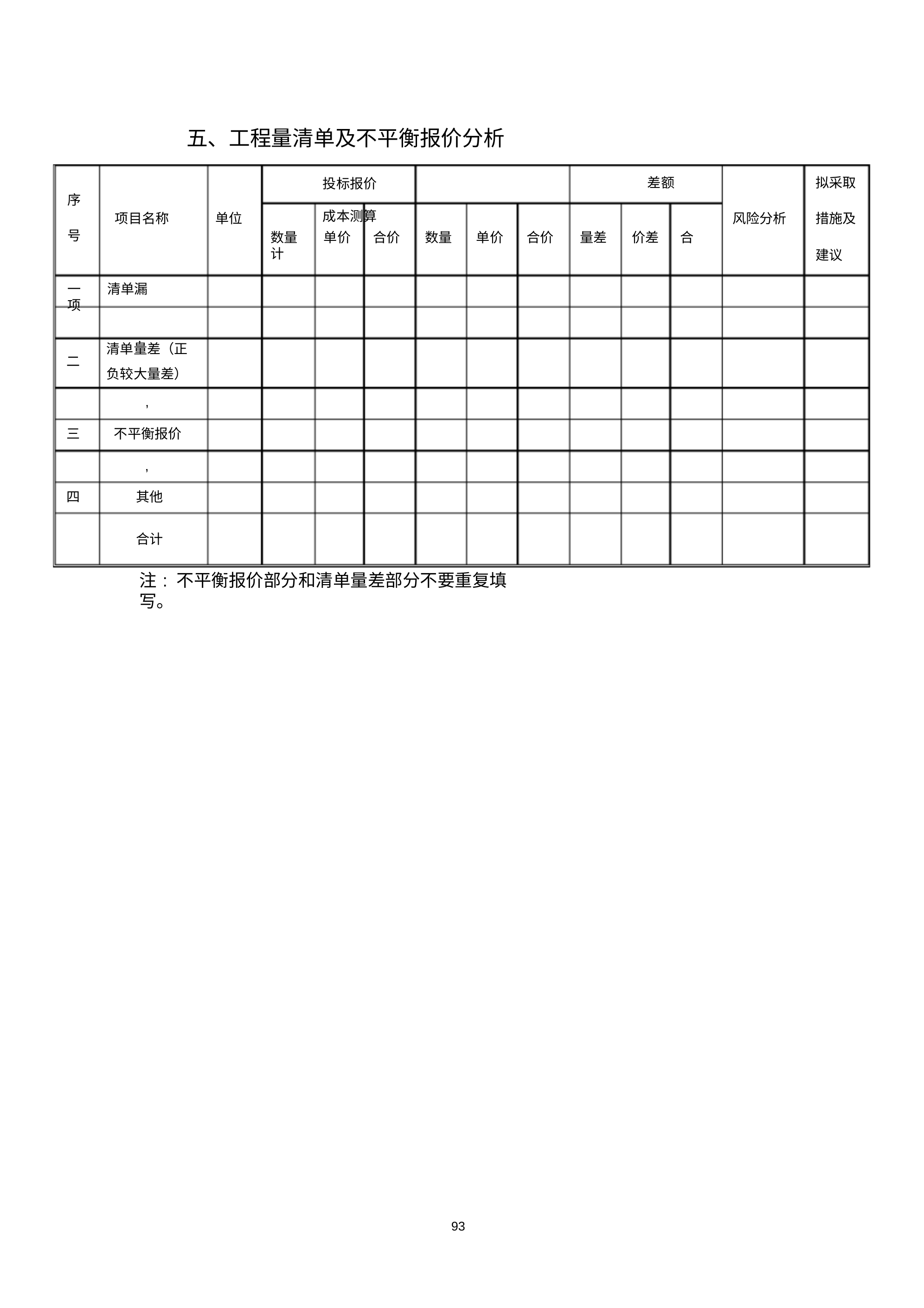

五、工程量清单及不平衡报价分析

投标报价	成本测算

差额
拟采取
序
项目名称
单位
风险分析
措施及
号
数量	单价	合价	数量	单价	合价	量差	价差	合计
建议
一	清单漏项

,
清单量差（正 负较大量差）
,
二
三
不平衡报价
,
四
其他
合计

注: 不平衡报价部分和清单量差部分不要重复填写。
93